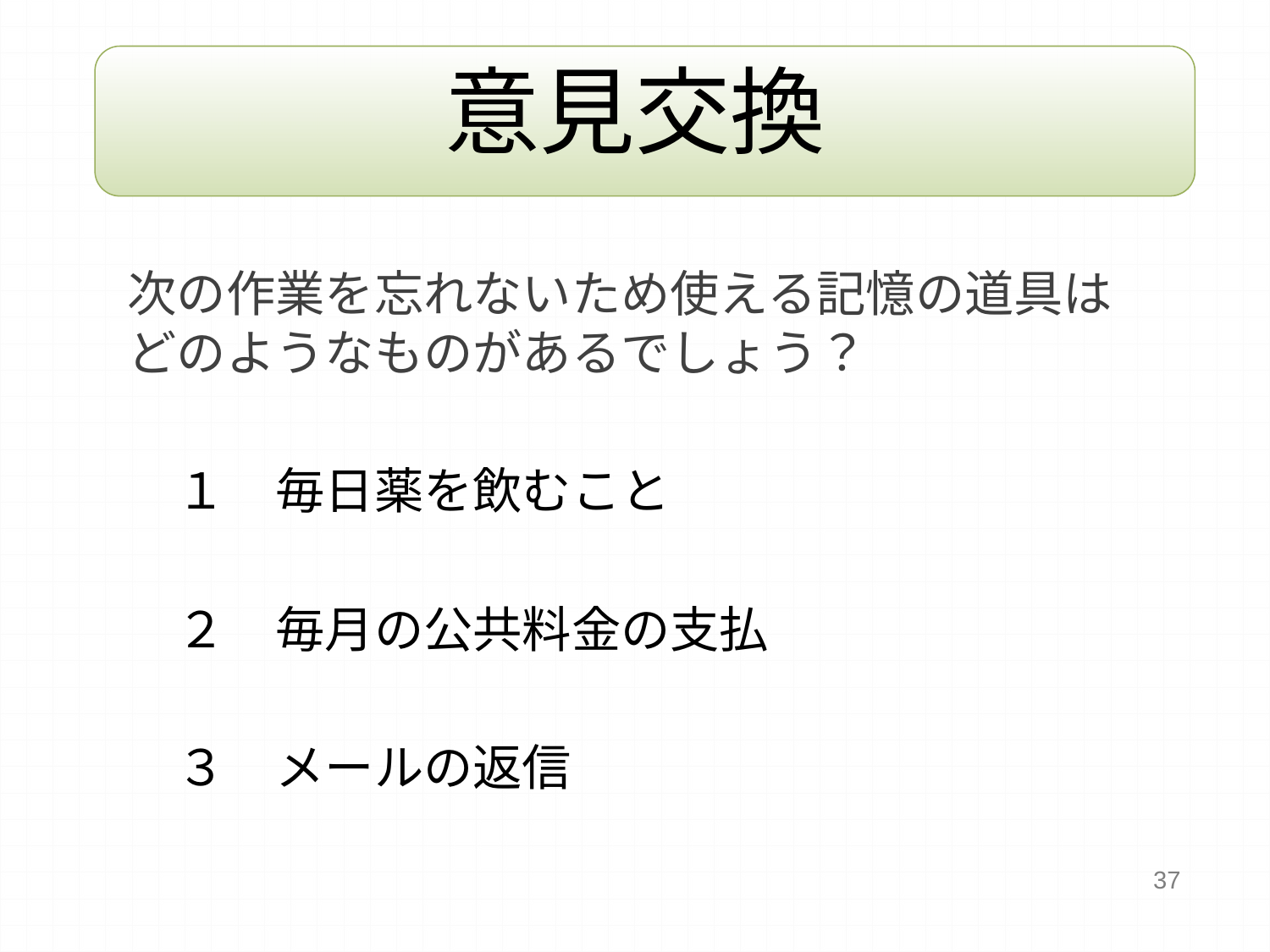

# 意見交換

次の作業を忘れないため使える記憶の道具はどのようなものがあるでしょう？

　１　毎日薬を飲むこと

　２　毎月の公共料金の支払

　３　メールの返信

37